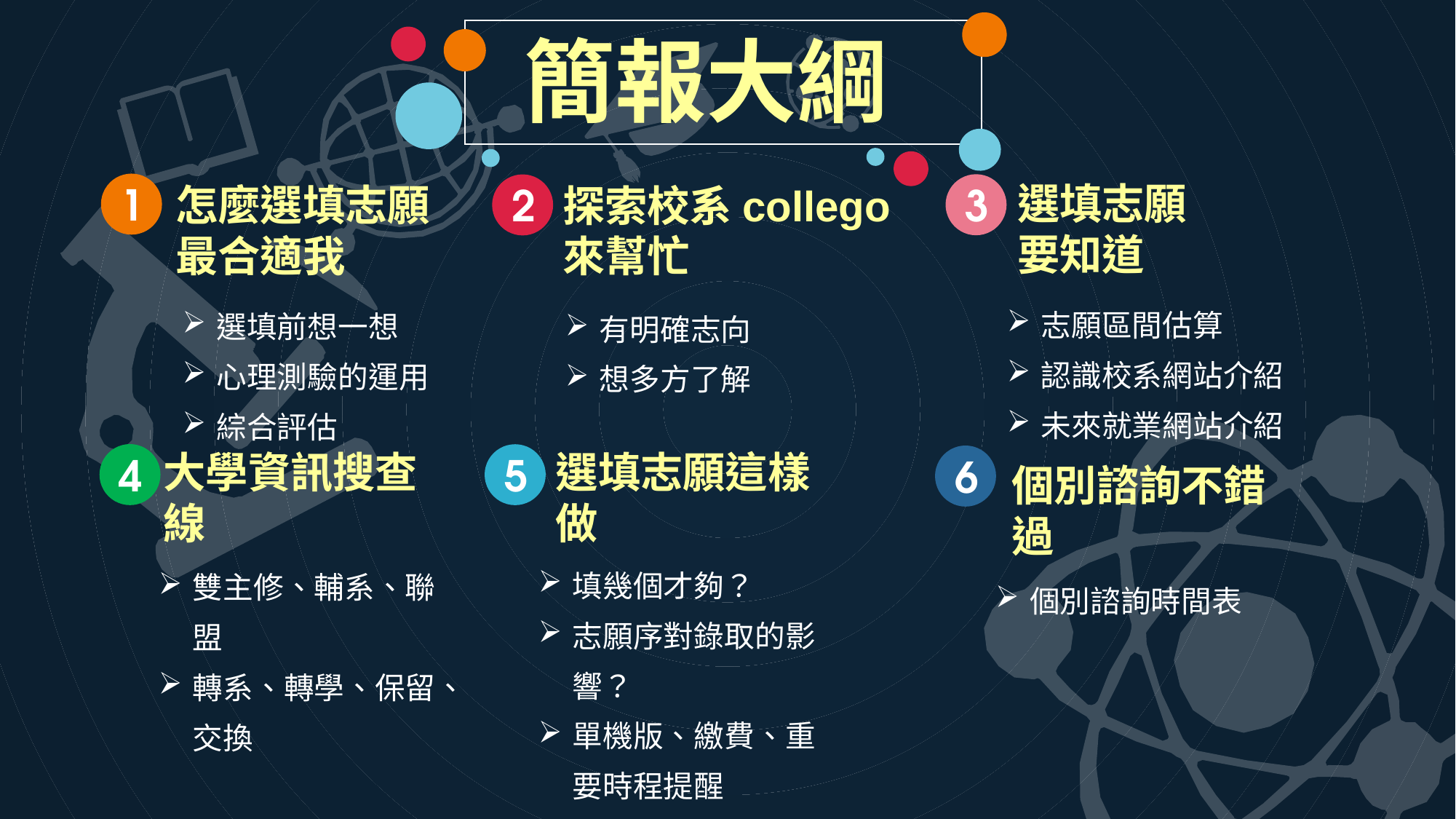

簡報大綱

選填志願要知道
怎麼選填志願最合適我
探索校系collego來幫忙
1
3
2
志願區間估算
認識校系網站介紹
未來就業網站介紹

選填前想一想
心理測驗的運用
綜合評估
有明確志向
想多方了解
大學資訊搜查線
選填志願這樣做
4
5
6
個別諮詢不錯過
填幾個才夠？
志願序對錄取的影響？
單機版、繳費、重要時程提醒
雙主修、輔系、聯盟
轉系、轉學、保留、交換
個別諮詢時間表